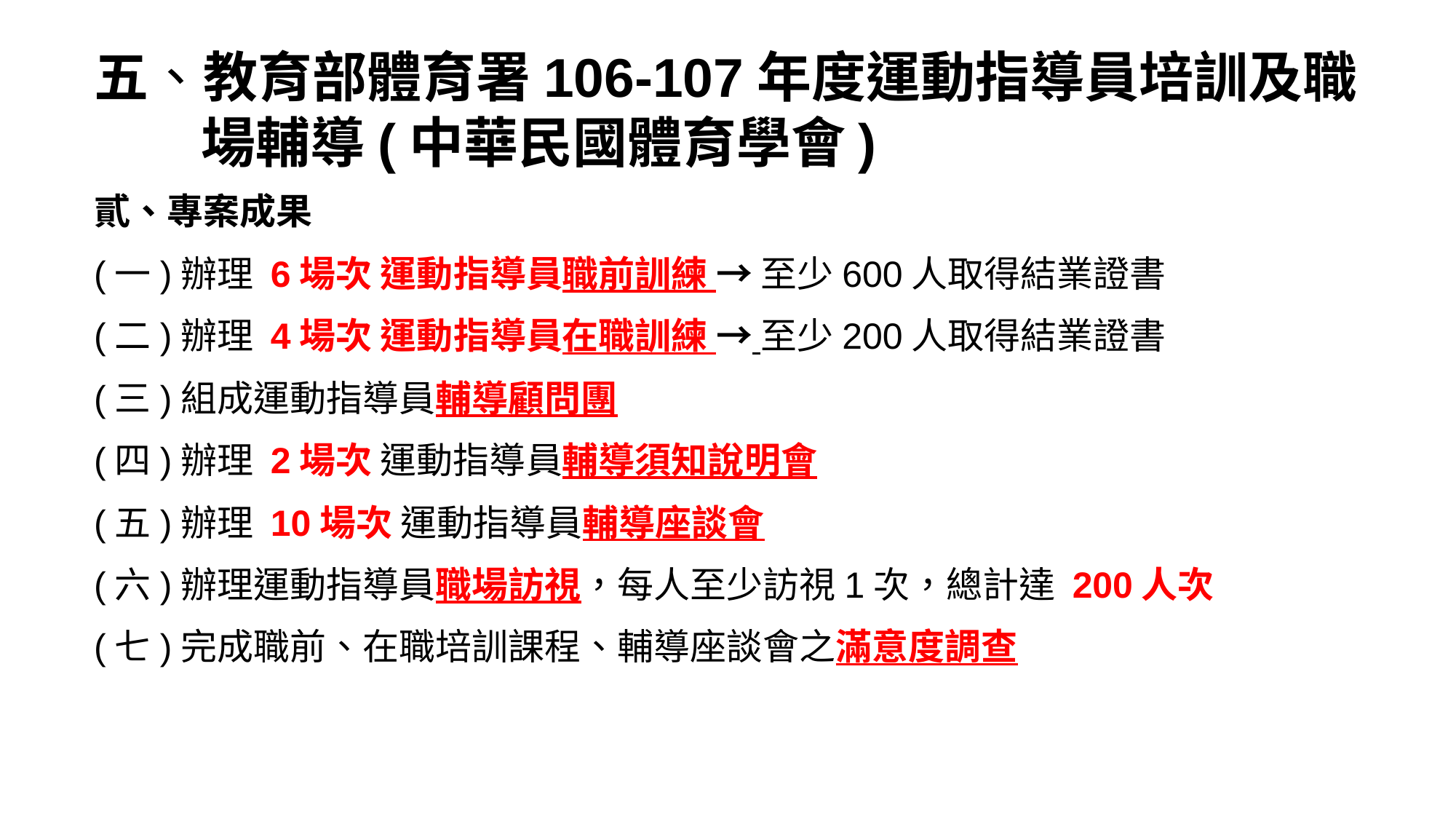

# 五、教育部體育署106-107年度運動指導員培訓及職場輔導(中華民國體育學會)
貳、專案成果
(一)辦理 6場次 運動指導員職前訓練 → 至少600人取得結業證書
(二)辦理 4場次 運動指導員在職訓練 → 至少200人取得結業證書
(三)組成運動指導員輔導顧問團
(四)辦理 2場次 運動指導員輔導須知說明會
(五)辦理 10場次 運動指導員輔導座談會
(六)辦理運動指導員職場訪視，每人至少訪視1次，總計達 200人次
(七)完成職前、在職培訓課程、輔導座談會之滿意度調查